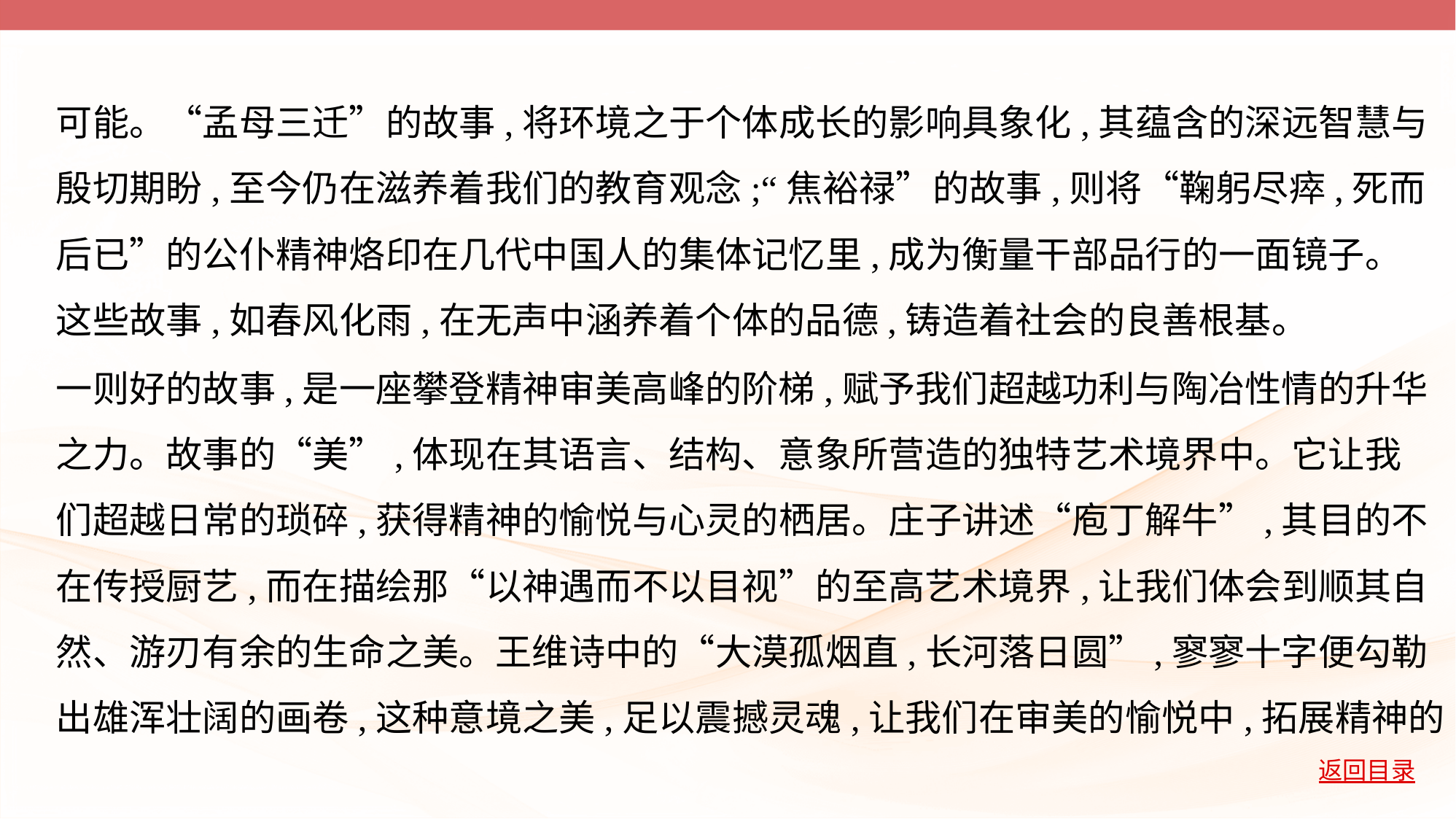

可能。“孟母三迁”的故事,将环境之于个体成长的影响具象化,其蕴含的深远智慧与
殷切期盼,至今仍在滋养着我们的教育观念;“焦裕禄”的故事,则将“鞠躬尽瘁,死而
后已”的公仆精神烙印在几代中国人的集体记忆里,成为衡量干部品行的一面镜子。
这些故事,如春风化雨,在无声中涵养着个体的品德,铸造着社会的良善根基。
一则好的故事,是一座攀登精神审美高峰的阶梯,赋予我们超越功利与陶冶性情的升华
之力。故事的“美”,体现在其语言、结构、意象所营造的独特艺术境界中。它让我
们超越日常的琐碎,获得精神的愉悦与心灵的栖居。庄子讲述“庖丁解牛”,其目的不
在传授厨艺,而在描绘那“以神遇而不以目视”的至高艺术境界,让我们体会到顺其自
然、游刃有余的生命之美。王维诗中的“大漠孤烟直,长河落日圆”,寥寥十字便勾勒
出雄浑壮阔的画卷,这种意境之美,足以震撼灵魂,让我们在审美的愉悦中,拓展精神的